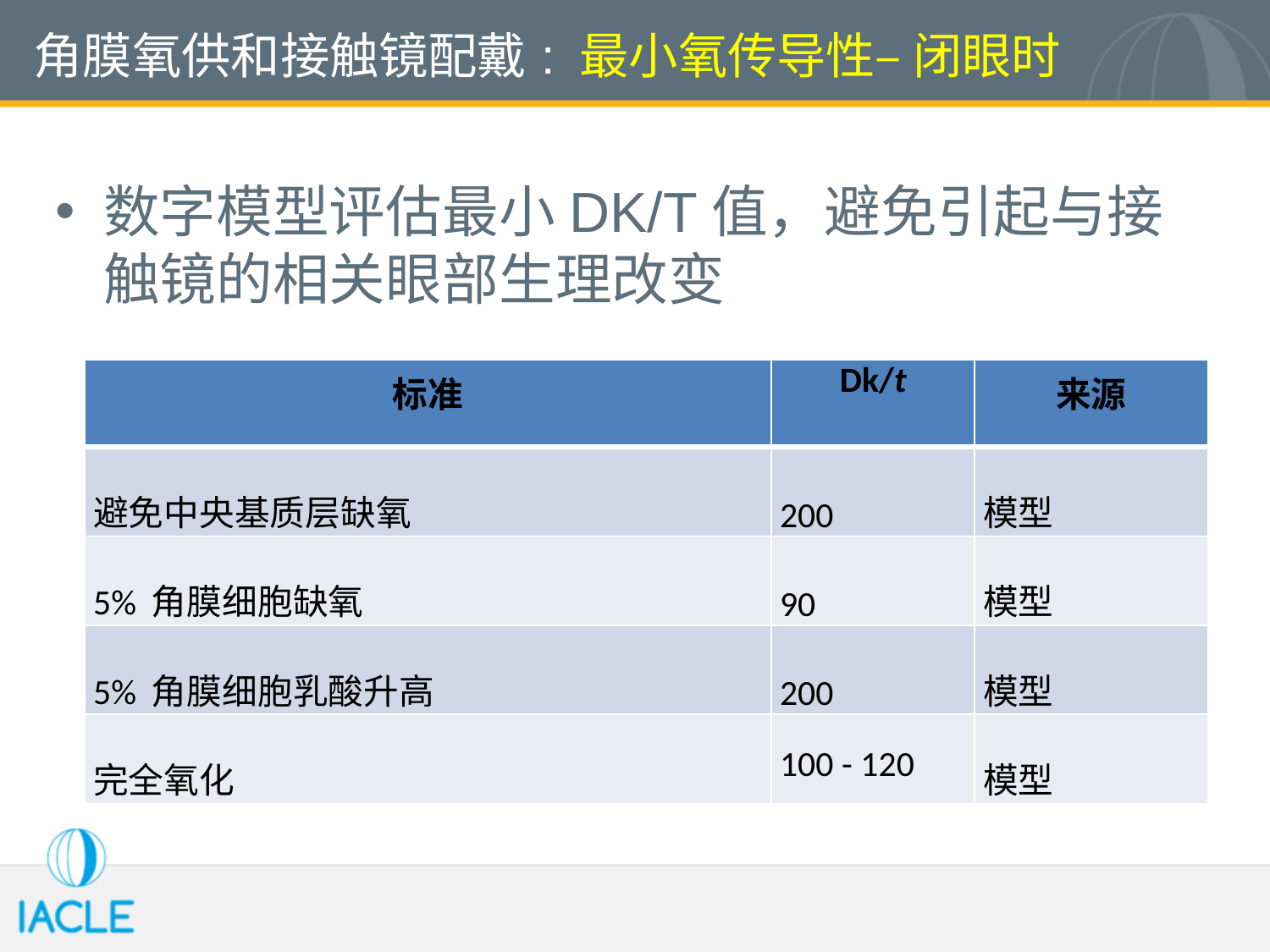

角膜氧供和接触镜配戴: 最小氧传导性– 闭眼时
数字模型评估最小DK/T值，避免引起与接触镜的相关眼部生理改变
| 标准 | Dk/t | 来源 |
| --- | --- | --- |
| 避免中央基质层缺氧 | 200 | 模型 |
| 5% 角膜细胞缺氧 | 90 | 模型 |
| 5% 角膜细胞乳酸升高 | 200 | 模型 |
| 完全氧化 | 100 - 120 | 模型 |